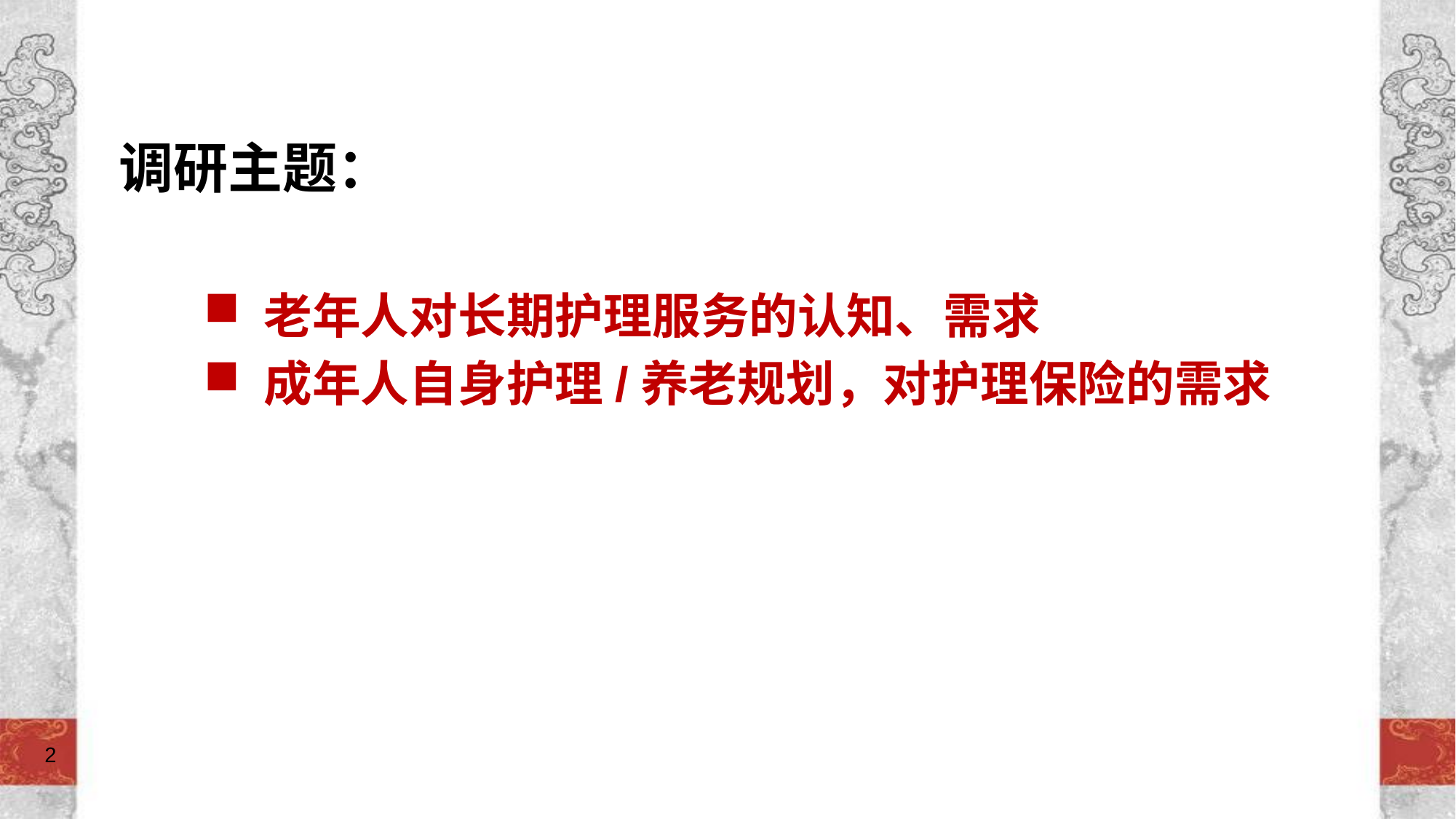

调研主题：

 老年人对长期护理服务的认知、需求
 成年人自身护理/养老规划，对护理保险的需求